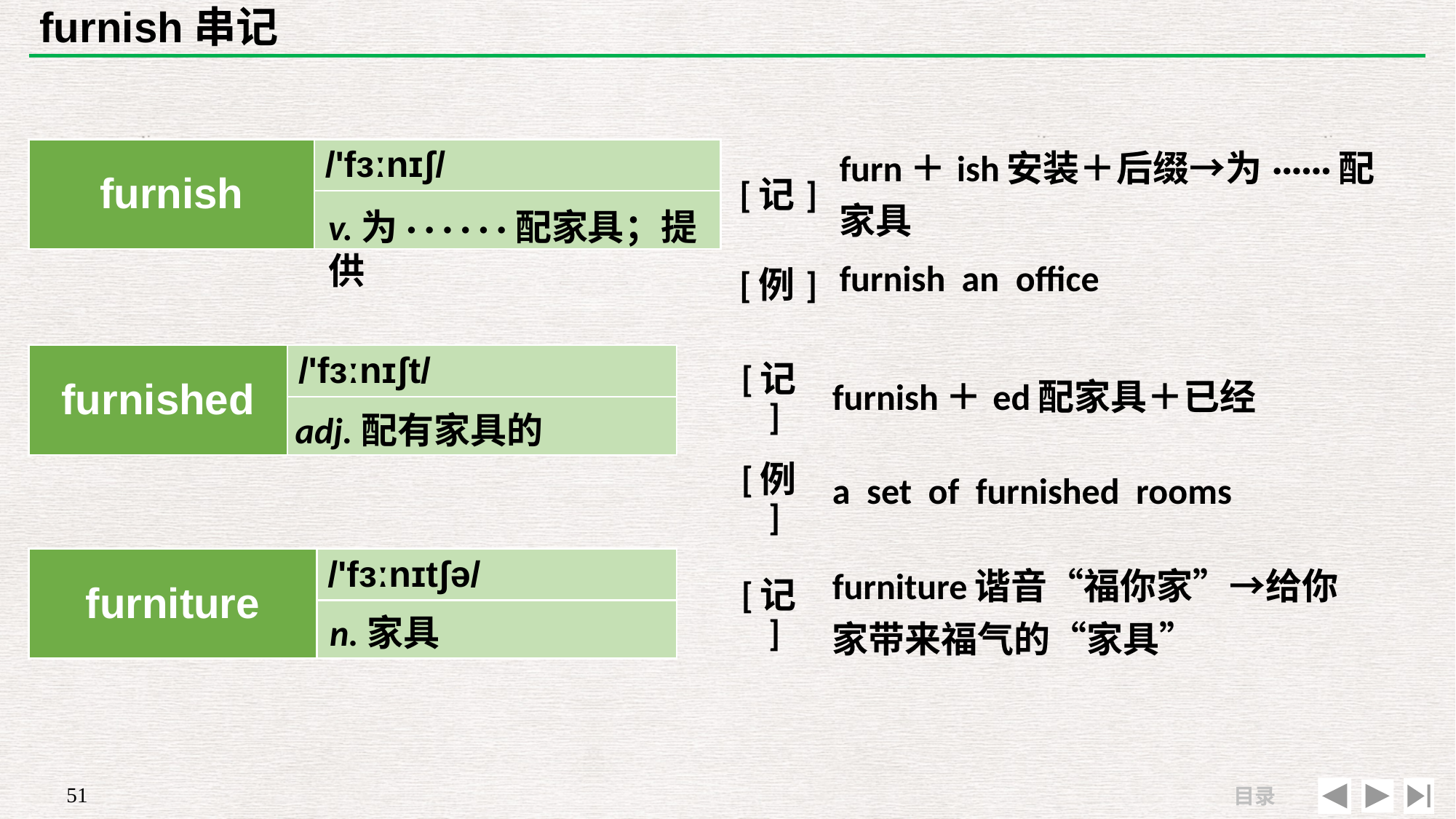

# furnish串记

| [记] | furn＋ish安装＋后缀→为······配家具 |
| --- | --- |
| [例] | furnish an office |
| furnish | /'fɜːnɪʃ/ |
| --- | --- |
|  |  |
v.为· · · · · ·配家具；提供
| [记] | furnish＋ed配家具＋已经 |
| --- | --- |
| [例] | a set of furnished rooms |
| furnished | /'fɜːnɪʃt/ |
| --- | --- |
|  |  |
adj.配有家具的
| furniture | /'fɜːnɪtʃə/ |
| --- | --- |
|  |  |
| [记] | furniture谐音“福你家”→给你家带来福气的“家具” |
| --- | --- |
|  |  |
n.家具